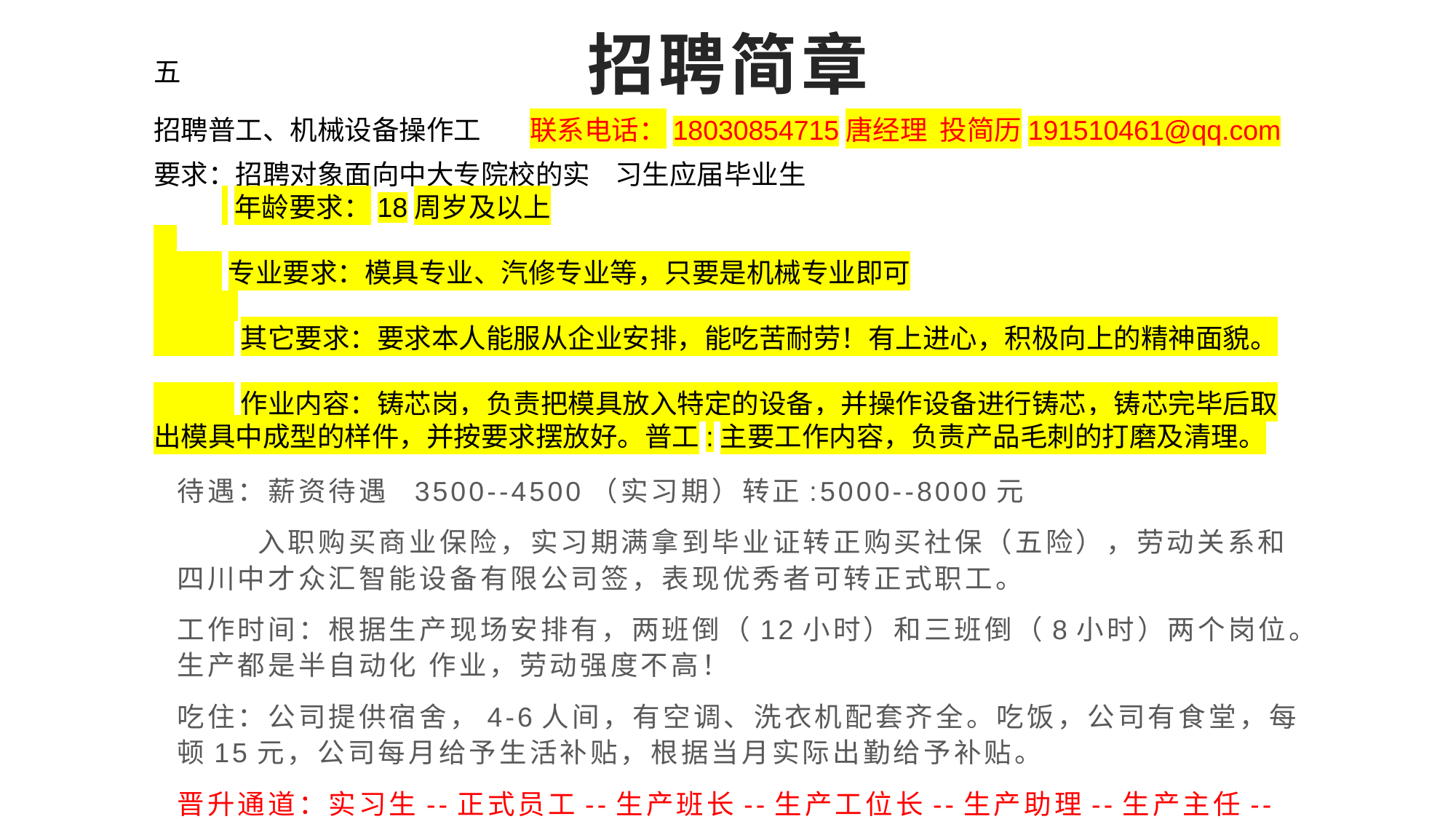

# 招聘简章
五
招聘普工、机械设备操作工
联系电话：18030854715唐经理  投简历191510461@qq.com
要求：招聘对象面向中大专院校的实    习生应届毕业生
            年龄要求：18周岁及以上

           专业要求：模具专业、汽修专业等，只要是机械专业即可

             其它要求：要求本人能服从企业安排，能吃苦耐劳！有上进心，积极向上的精神面貌。

             作业内容：铸芯岗，负责把模具放入特定的设备，并操作设备进行铸芯，铸芯完毕后取出模具中成型的样件，并按要求摆放好。普工:主要工作内容，负责产品毛刺的打磨及清理。

待遇：薪资待遇  3500--4500（实习期）转正:5000--8000元
        入职购买商业保险，实习期满拿到毕业证转正购买社保（五险），劳动关系和四川中才众汇智能设备有限公司签，表现优秀者可转正式职工。
工作时间：根据生产现场安排有，两班倒（12小时）和三班倒（8小时）两个岗位。生产都是半自动化 作业，劳动强度不高！
吃住：公司提供宿舍，4-6人间，有空调、洗衣机配套齐全。吃饭，公司有食堂，每顿15元，公司每月给予生活补贴，根据当月实际出勤给予补贴。
晋升通道：实习生--正式员工--生产班长--生产工位长--生产助理--生产主任--生产厂长